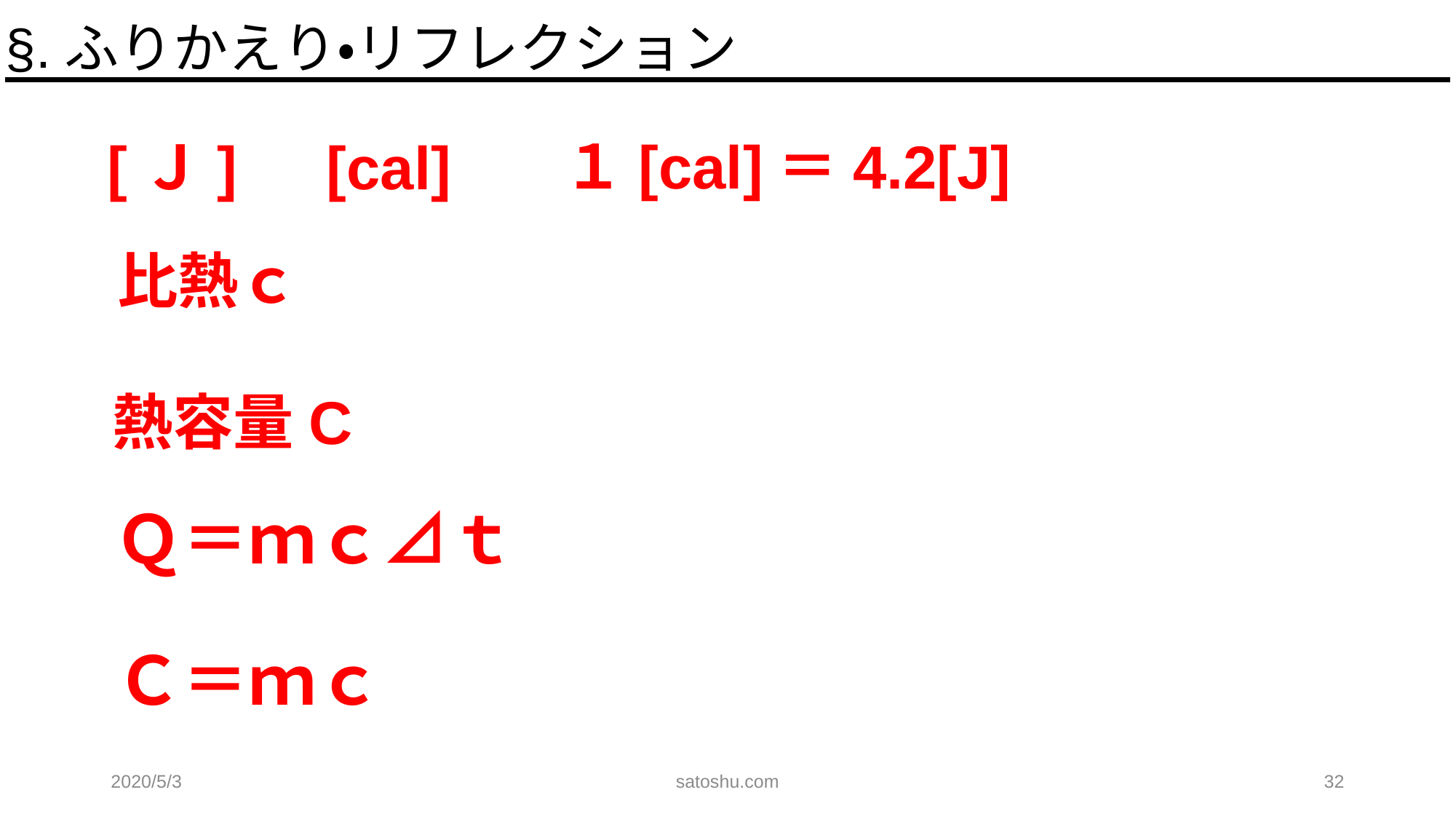

§.ふりかえり・リフレクション
１[cal]＝4.2[J]
[Ｊ]　[cal]
比熱ｃ
熱容量C
Ｑ＝ｍｃ⊿ｔ
Ｃ＝ｍｃ
2020/5/3
satoshu.com
32